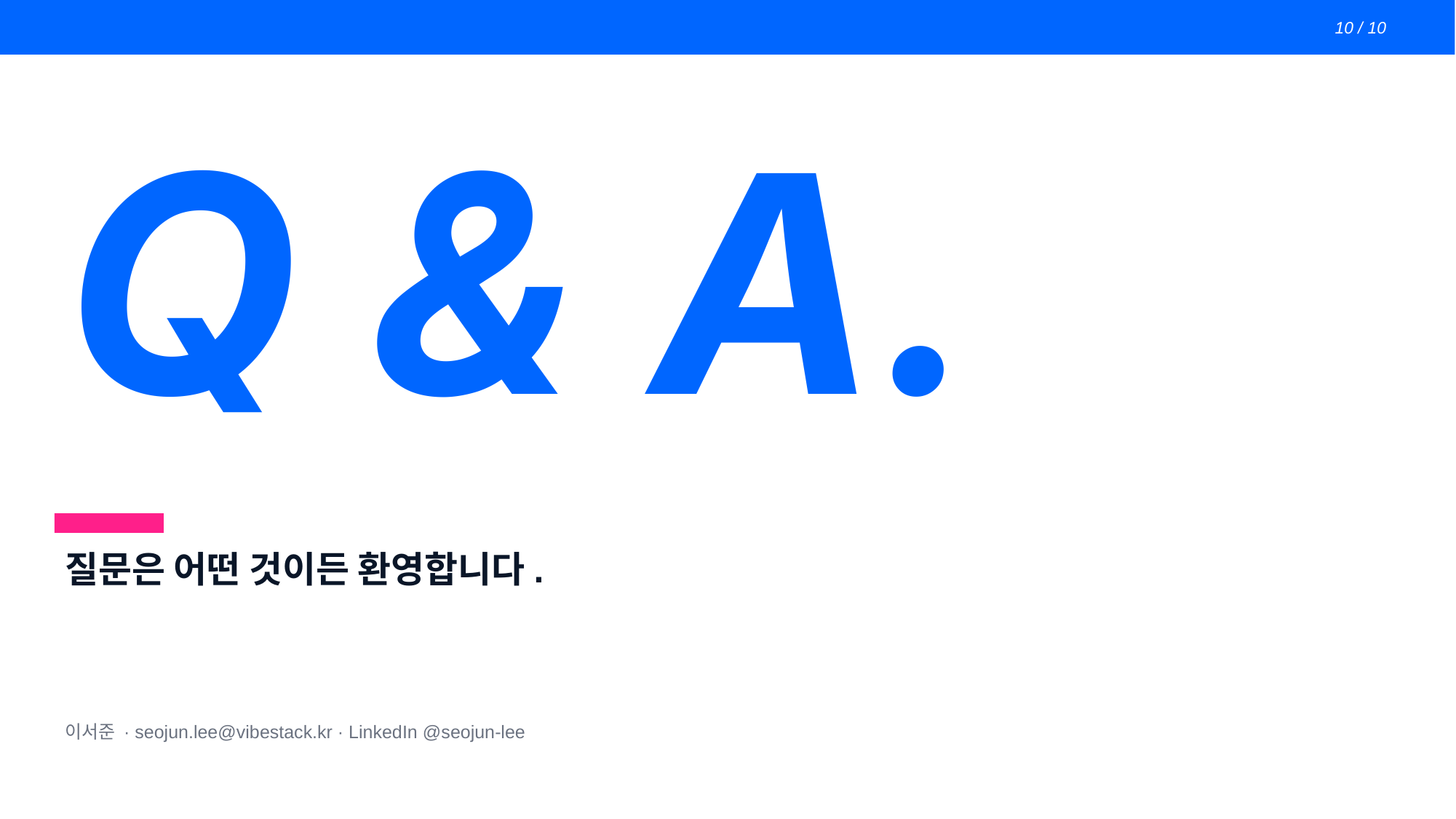

10 / 10
Q & A.

질문은 어떤 것이든 환영합니다.
이서준 · seojun.lee@vibestack.kr · LinkedIn @seojun-lee